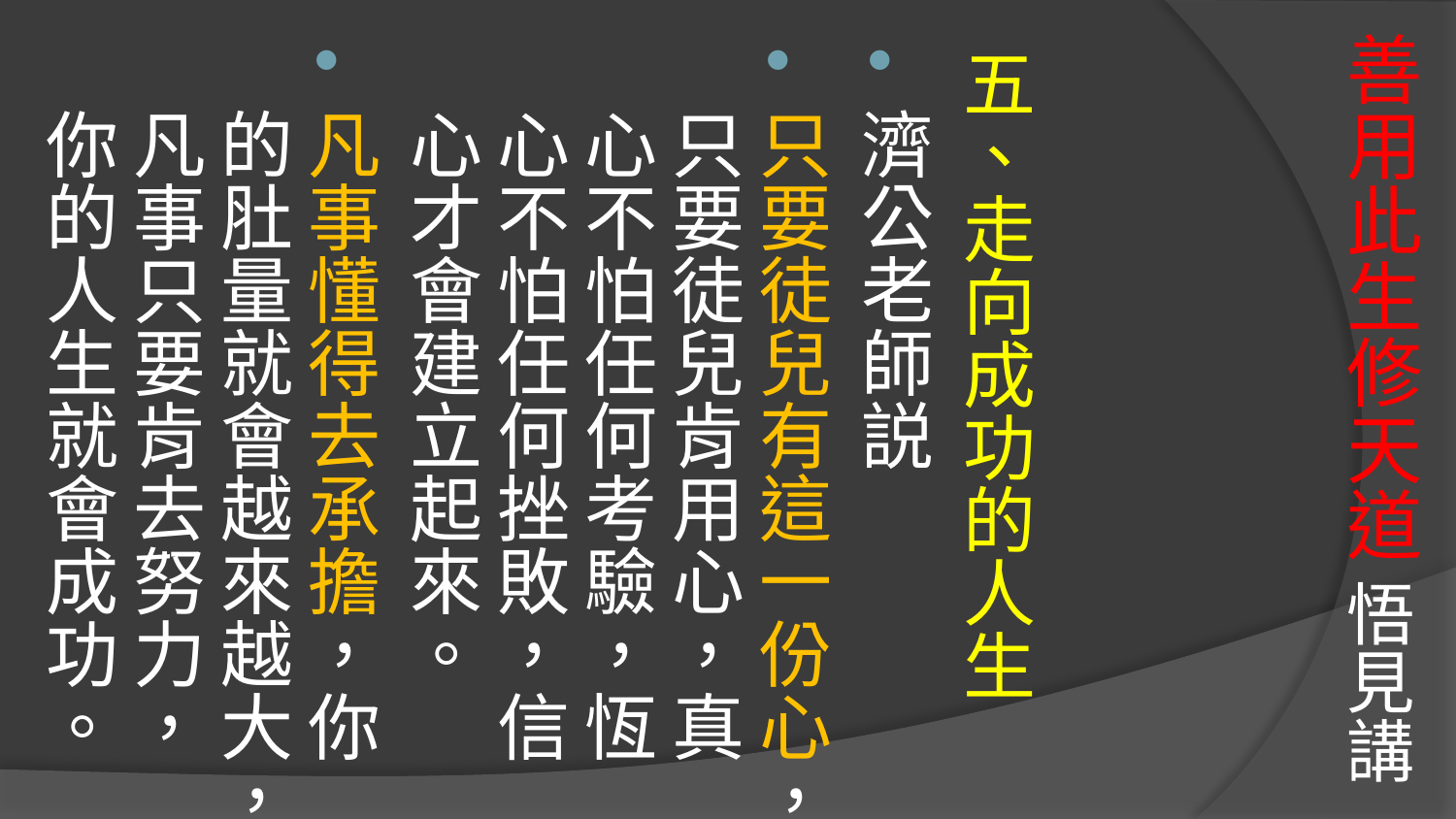

# 善用此生修天道 悟見講
五、走向成功的人生
濟公老師説
只要徒兒有這一份心，只要徒兒肯用心，真心不怕任何考驗，恆心不怕任何挫敗，信心才會建立起來。
凡事懂得去承擔，你的肚量就會越來越大，凡事只要肯去努力，你的人生就會成功。